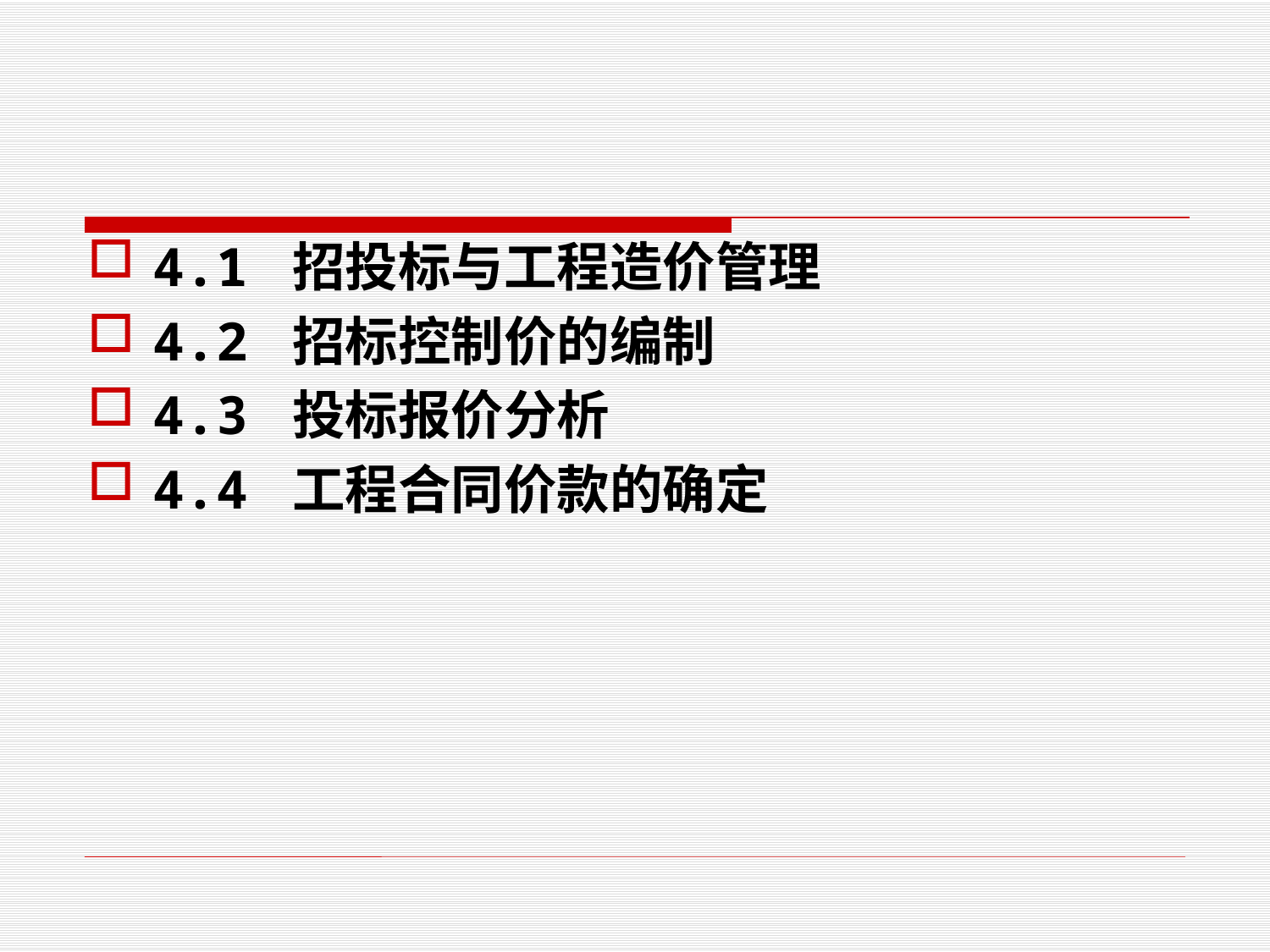

#
4.1 招投标与工程造价管理
4.2 招标控制价的编制
4.3 投标报价分析
4.4 工程合同价款的确定